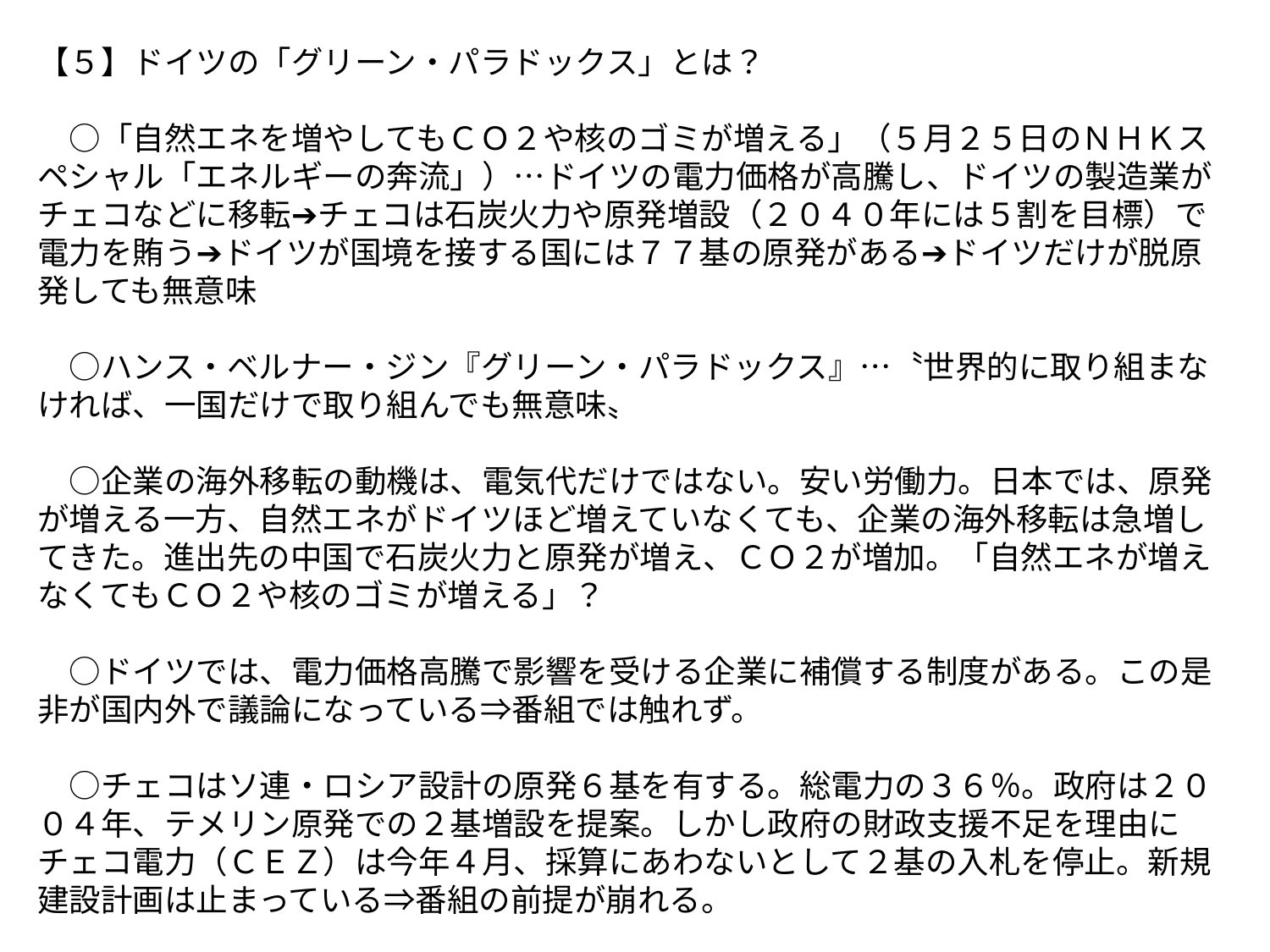

【５】ドイツの「グリーン・パラドックス」とは？

　○「自然エネを増やしてもＣＯ２や核のゴミが増える」（５月２５日のＮＨＫスペシャル「エネルギーの奔流」）…ドイツの電力価格が高騰し、ドイツの製造業がチェコなどに移転➔チェコは石炭火力や原発増設（２０４０年には５割を目標）で電力を賄う➔ドイツが国境を接する国には７７基の原発がある➔ドイツだけが脱原発しても無意味

　○ハンス・ベルナー・ジン『グリーン・パラドックス』…〝世界的に取り組まなければ、一国だけで取り組んでも無意味〟

　○企業の海外移転の動機は、電気代だけではない。安い労働力。日本では、原発が増える一方、自然エネがドイツほど増えていなくても、企業の海外移転は急増してきた。進出先の中国で石炭火力と原発が増え、ＣＯ２が増加。「自然エネが増えなくてもＣＯ２や核のゴミが増える」？

　○ドイツでは、電力価格高騰で影響を受ける企業に補償する制度がある。この是非が国内外で議論になっている⇒番組では触れず。

　○チェコはソ連・ロシア設計の原発６基を有する。総電力の３６％。政府は２００４年、テメリン原発での２基増設を提案。しかし政府の財政支援不足を理由にチェコ電力（ＣＥＺ）は今年４月、採算にあわないとして２基の入札を停止。新規建設計画は止まっている⇒番組の前提が崩れる。